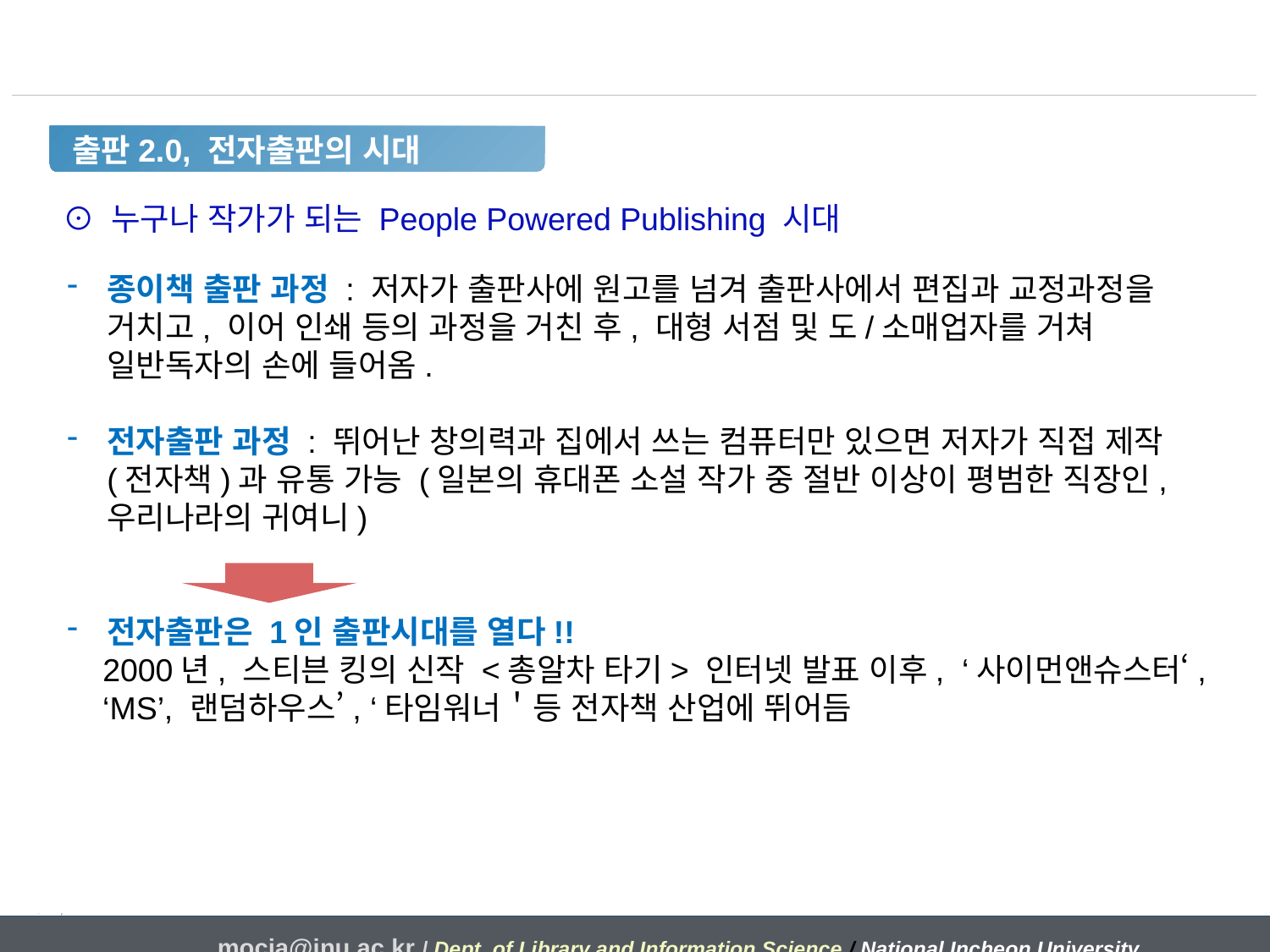

출판2.0, 전자출판의 시대
⊙ 누구나 작가가 되는 People Powered Publishing 시대
종이책 출판 과정 : 저자가 출판사에 원고를 넘겨 출판사에서 편집과 교정과정을 거치고, 이어 인쇄 등의 과정을 거친 후, 대형 서점 및 도/소매업자를 거쳐 일반독자의 손에 들어옴.

전자출판 과정 : 뛰어난 창의력과 집에서 쓰는 컴퓨터만 있으면 저자가 직접 제작(전자책)과 유통 가능 (일본의 휴대폰 소설 작가 중 절반 이상이 평범한 직장인, 우리나라의 귀여니)

전자출판은 1인 출판시대를 열다!!
    2000년, 스티븐 킹의 신작 <총알차 타기> 인터넷 발표 이후,  ‘사이먼앤슈스터‘,
    ‘MS’, 랜덤하우스’, ‘타임워너＇등 전자책 산업에 뛰어듬

mocja@inu.ac.kr / Dept. of Library and Information Science / National Incheon University